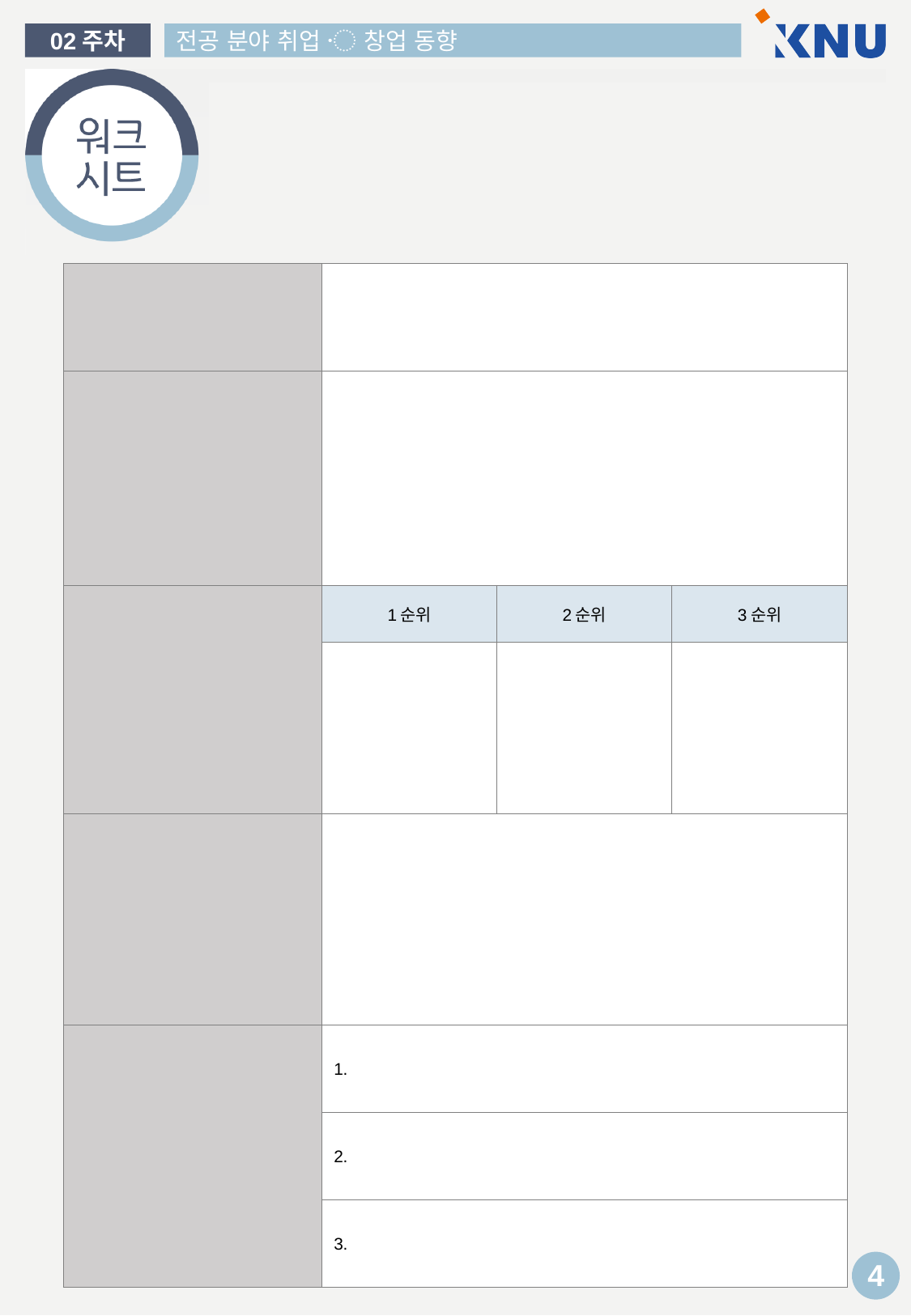

|  |  |  |  |
| --- | --- | --- | --- |
|  |  |  |  |
|  | 1순위 | 2순위 | 3순위 |
|  |  |  |  |
|  |  |  |  |
|  | 1. |  |  |
|  | 2. |  |  |
|  | 3. |  |  |
4